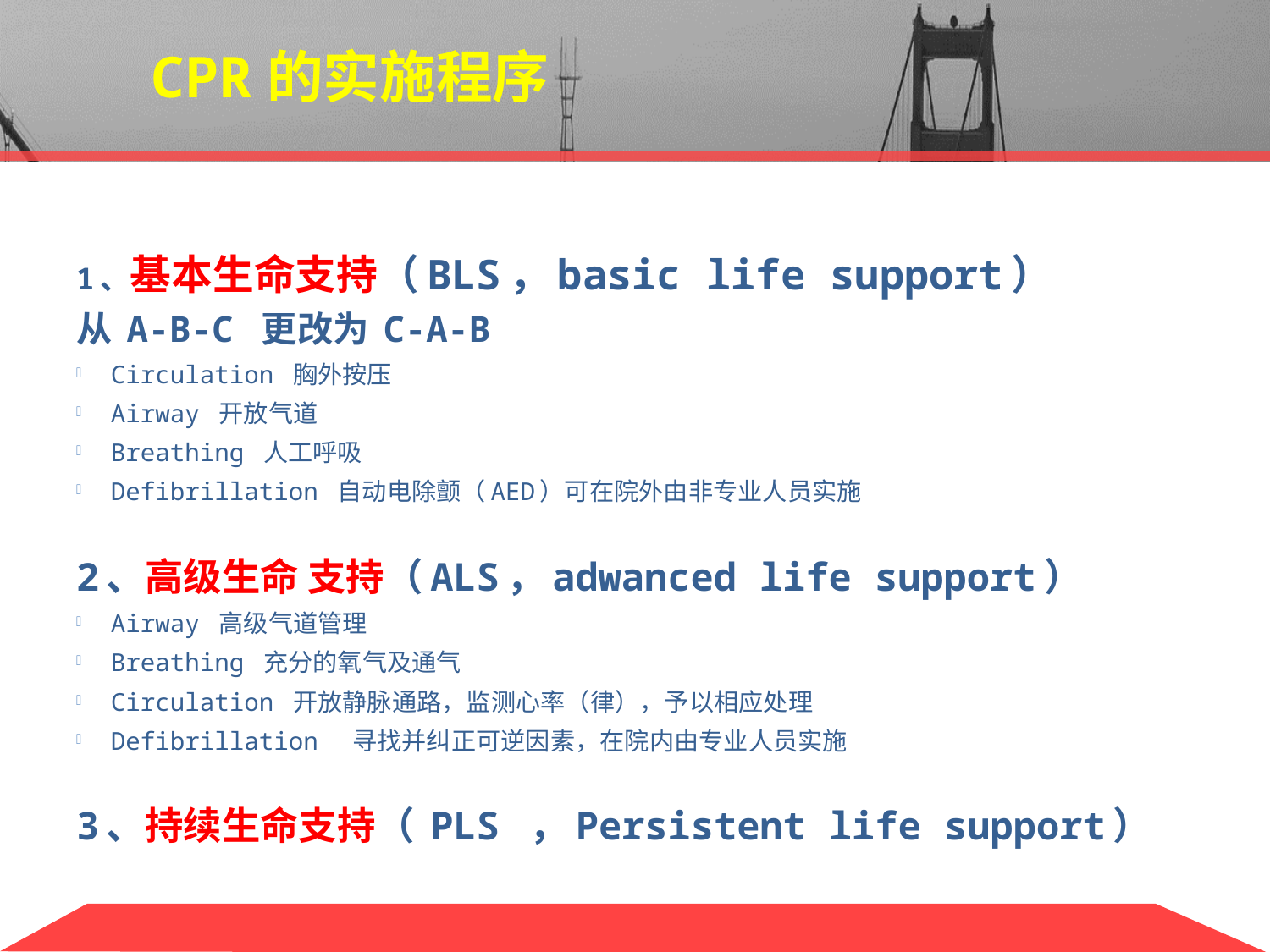

# CPR的实施程序
1、基本生命支持（BLS，basic life support）
从 A-B-C 更改为 C-A-B
Circulation 胸外按压
Airway 开放气道
Breathing 人工呼吸
Defibrillation 自动电除颤（AED）可在院外由非专业人员实施

2、高级生命 支持（ALS，adwanced life support）
Airway 高级气道管理
Breathing 充分的氧气及通气
Circulation 开放静脉通路，监测心率（律），予以相应处理
Defibrillation  寻找并纠正可逆因素，在院内由专业人员实施

3、持续生命支持（ PLS ，Persistent life support）